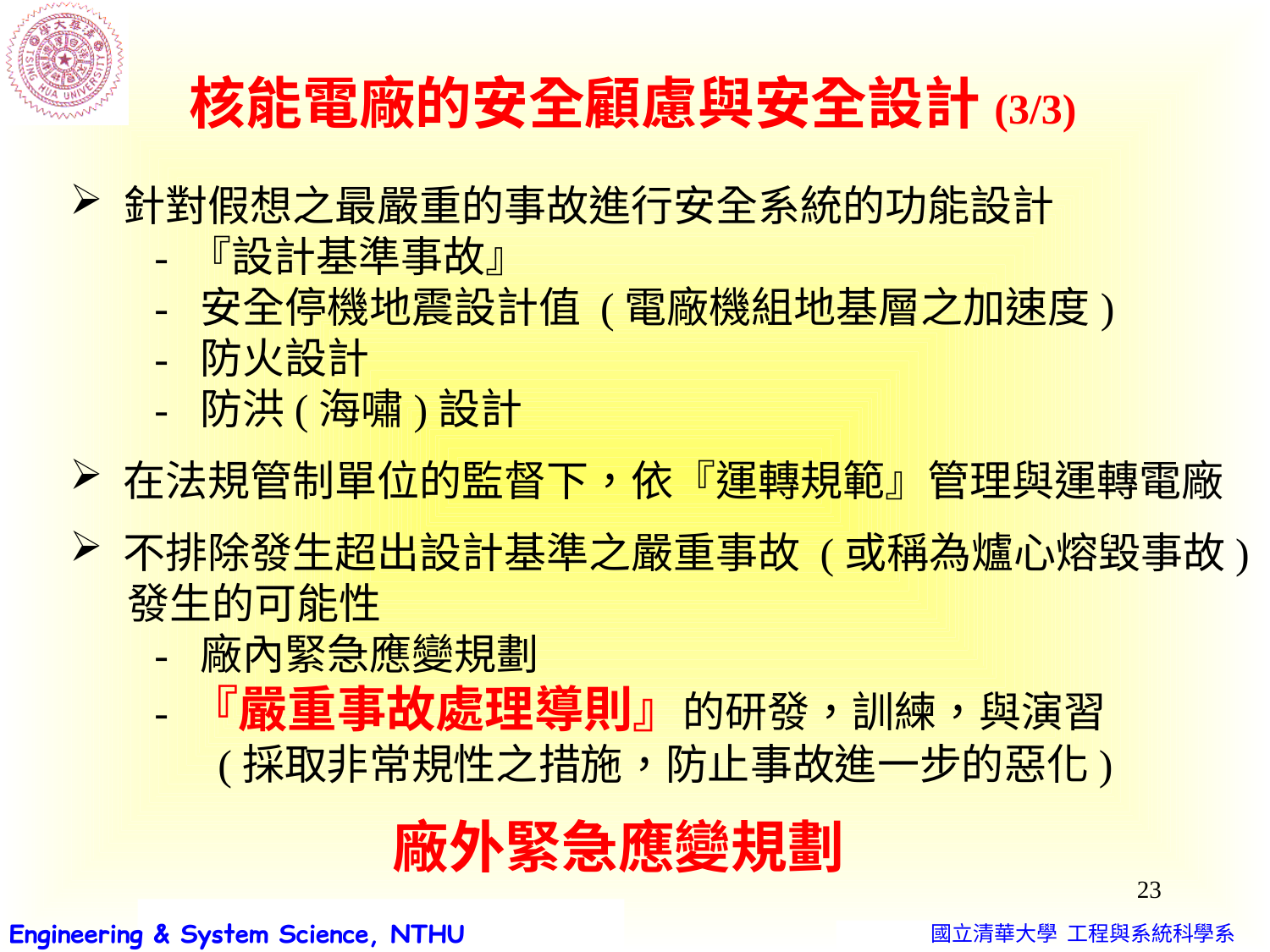

核能電廠的安全顧慮與安全設計(3/3)
 針對假想之最嚴重的事故進行安全系統的功能設計
        - 『設計基準事故』
        -  安全停機地震設計值 (電廠機組地基層之加速度)
        -  防火設計
        -  防洪(海嘯)設計
 在法規管制單位的監督下，依『運轉規範』管理與運轉電廠
 不排除發生超出設計基準之嚴重事故 (或稱為爐心熔毀事故)
     發生的可能性
        -  廠內緊急應變規劃
        - 『嚴重事故處理導則』的研發，訓練，與演習
              (採取非常規性之措施，防止事故進一步的惡化)
廠外緊急應變規劃
23